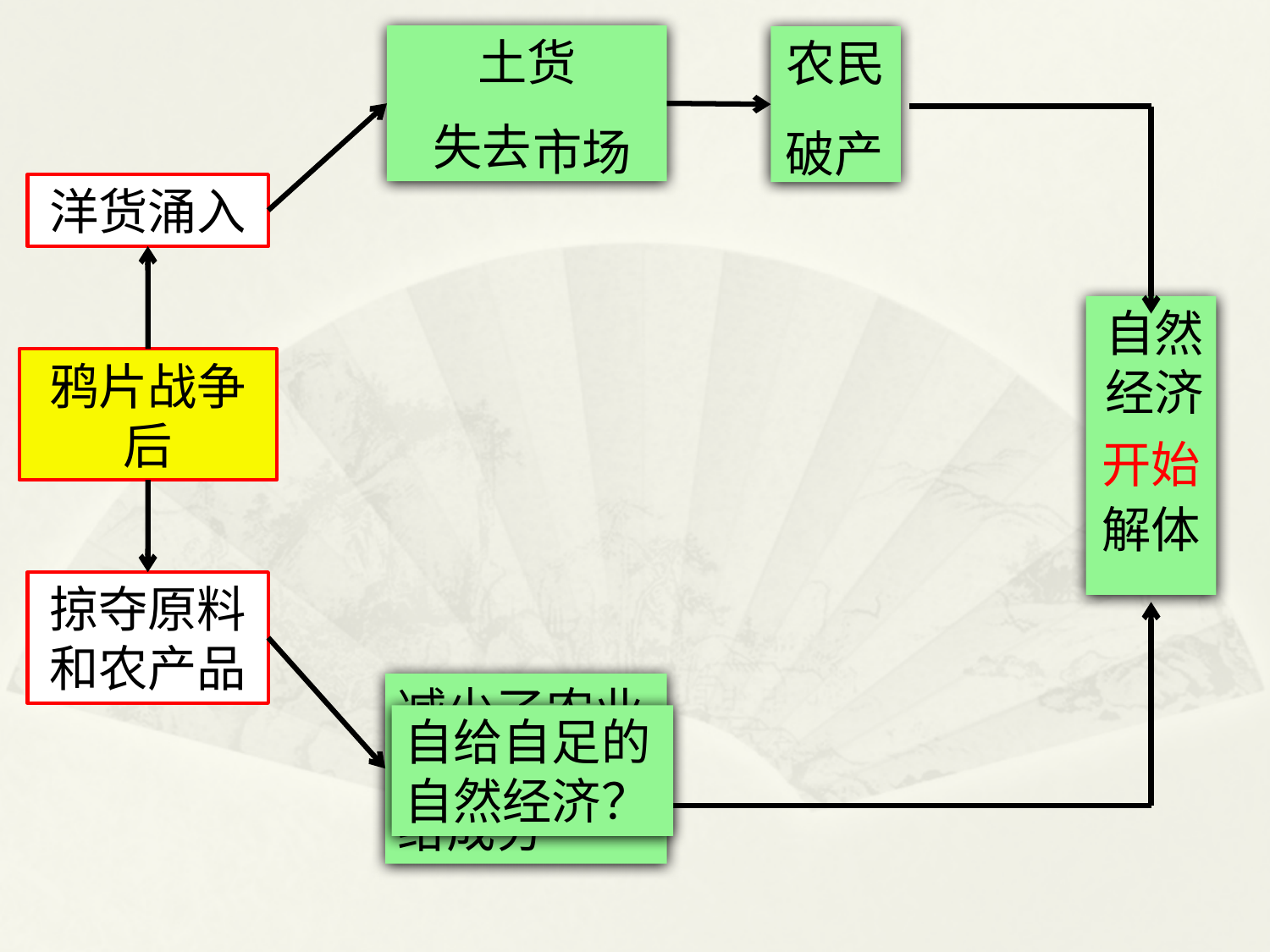

土货
  失去
农民

市场
破产
洋货涌入
自然经济

鸦片战争后
开始
解体
掠夺原料和农产品
减少了农业经济中的自给成分
自给自足的自然经济？